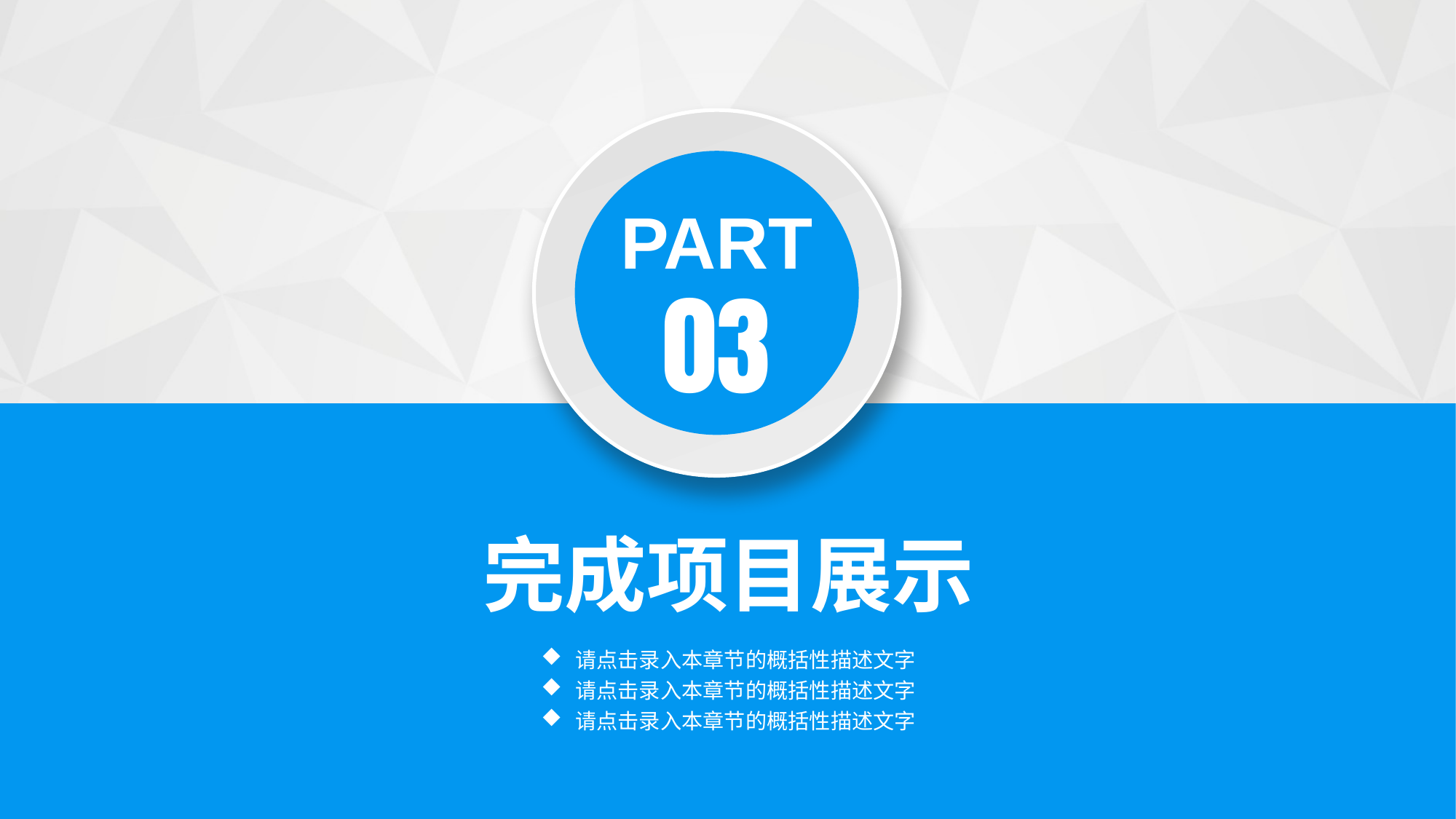

PART
03

完成项目展示
请点击录入本章节的概括性描述文字
请点击录入本章节的概括性描述文字
请点击录入本章节的概括性描述文字